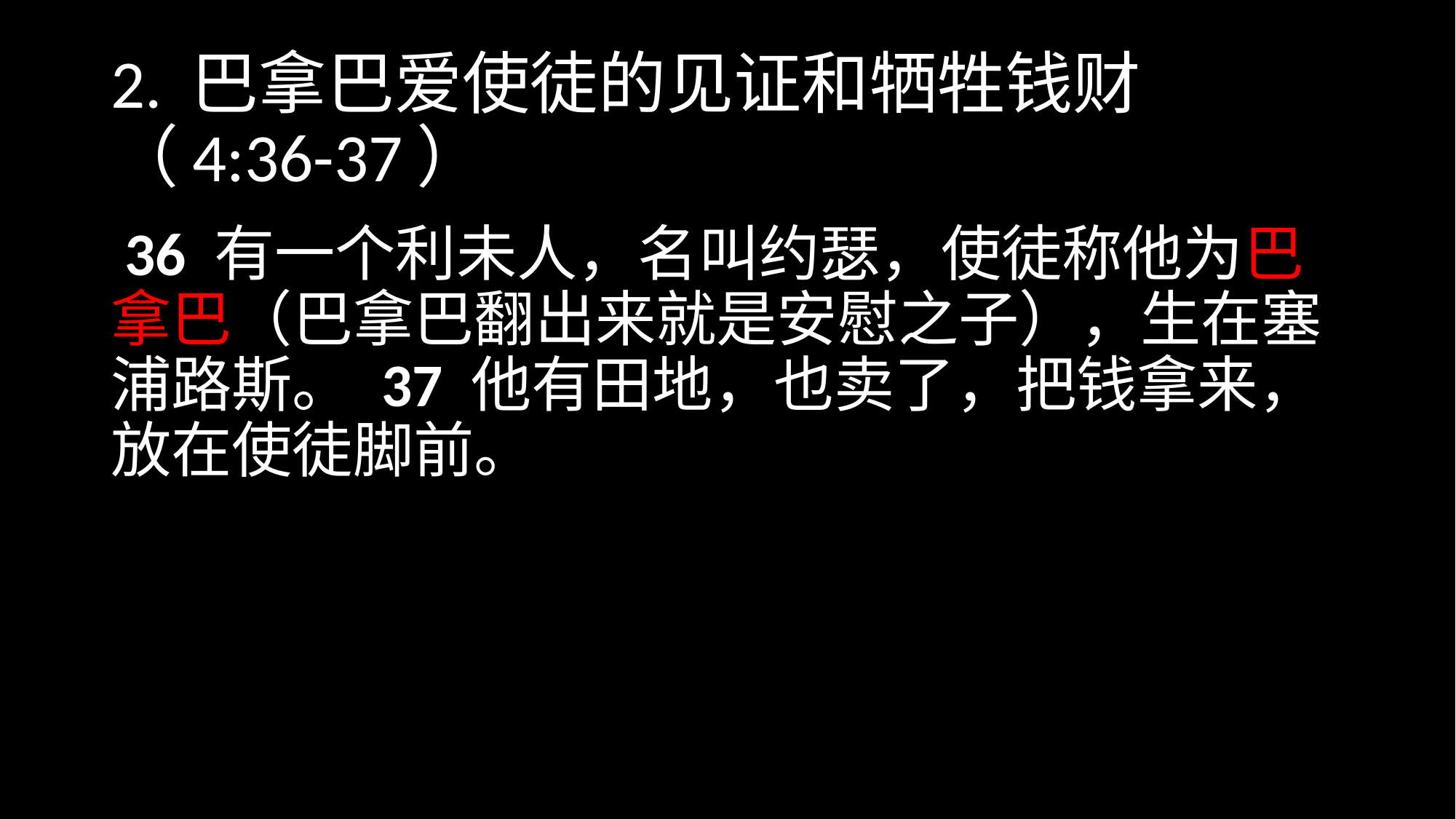

# 2. 巴拿巴爱使徒的见证和牺牲钱财（4:36-37）
 36 有一个利未人，名叫约瑟，使徒称他为巴拿巴（巴拿巴翻出来就是安慰之子），生在塞浦路斯。 37 他有田地，也卖了，把钱拿来，放在使徒脚前。